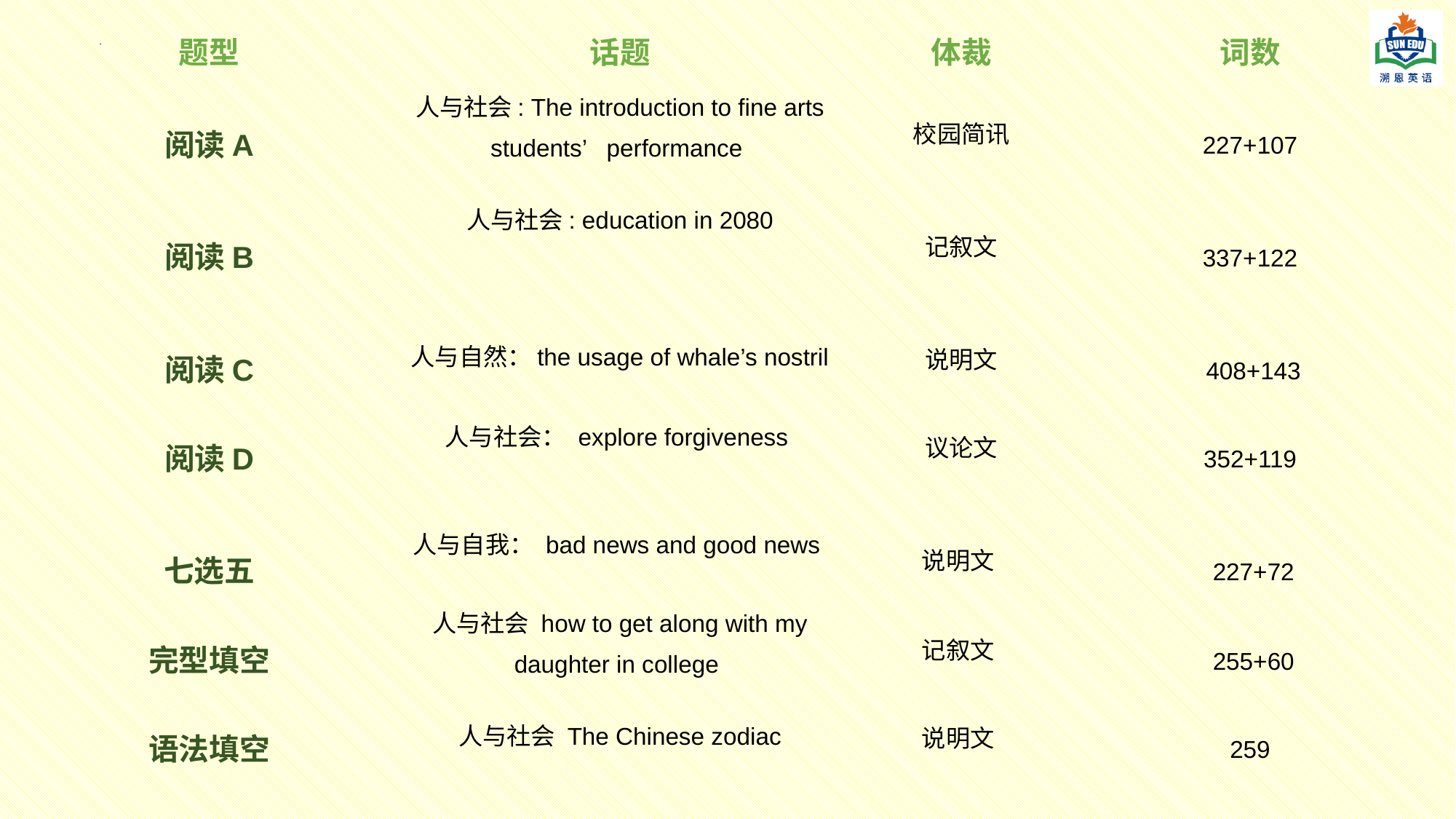

| 题型 | 话题 | 体裁 | 词数 |
| --- | --- | --- | --- |
| 阅读A | 人与社会: The introduction to fine arts students’ performance | 校园简讯 | 227+107 |
| 阅读B | 人与社会: education in 2080 | 记叙文 | 337+122 |
| 阅读C | 人与自然：the usage of whale’s nostril | 说明文 | 408+143 |
| 阅读D | 人与社会： explore forgiveness | 议论文 | 352+119 |
| 七选五 | 人与自我： bad news and good news | 说明文 | 227+72 |
| 完型填空 | 人与社会 how to get along with my daughter in college | 记叙文 | 255+60 |
| 语法填空 | 人与社会 The Chinese zodiac | 说明文 | 259 |